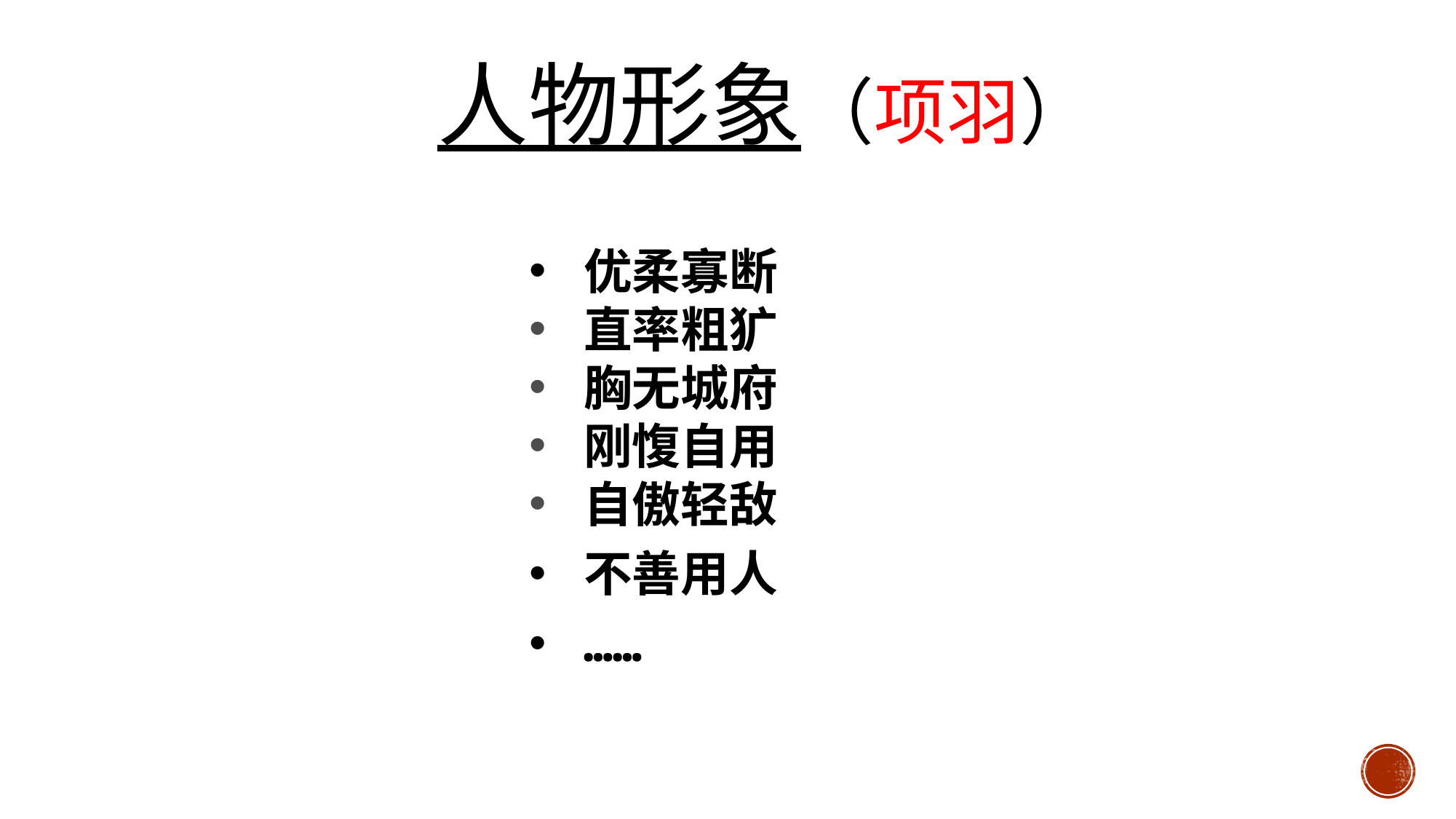

人物形象（项羽）
优柔寡断
直率粗犷
胸无城府
刚愎自用
自傲轻敌
不善用人
……